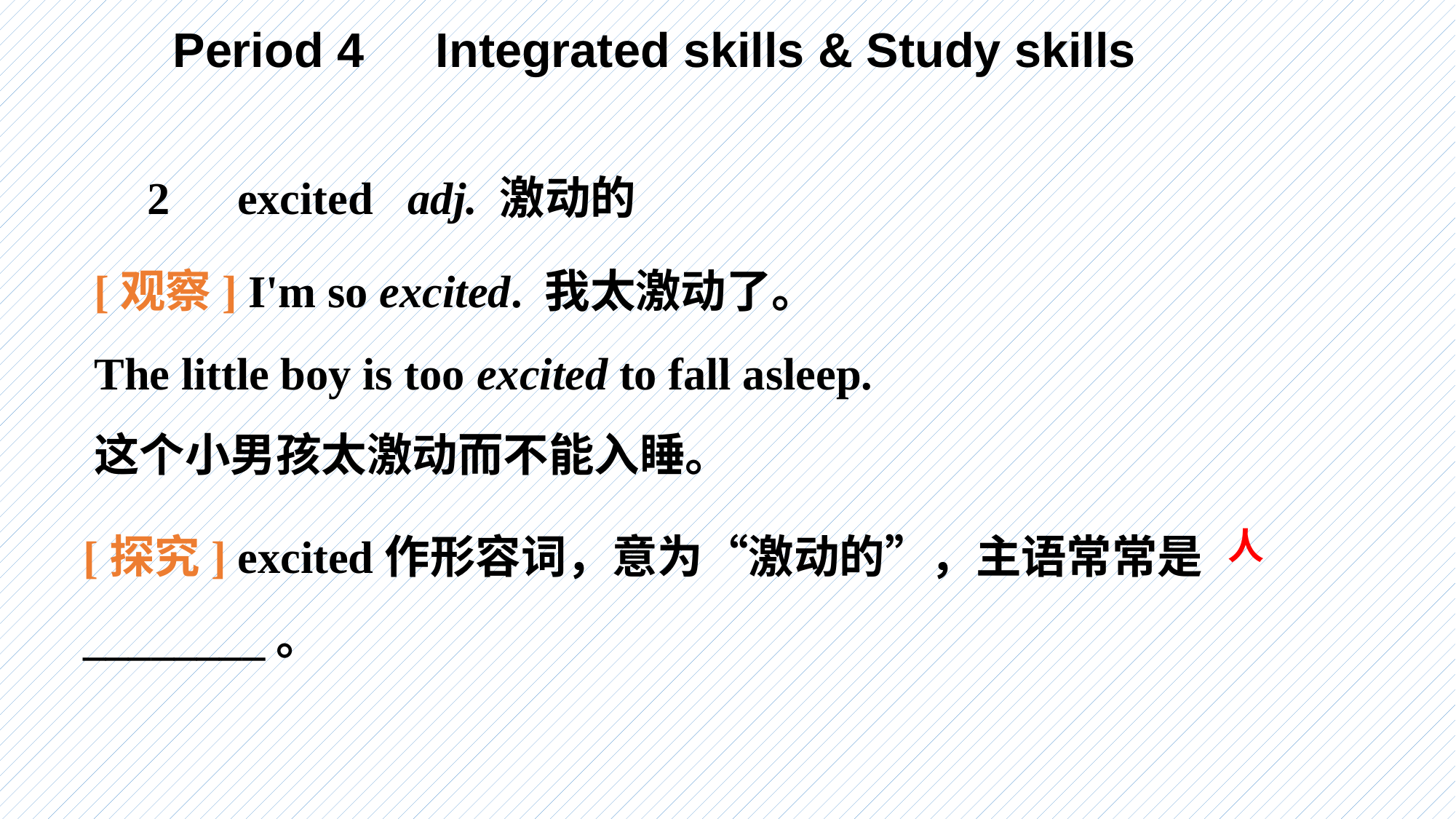

Period 4　Integrated skills & Study skills
　 2　excited   adj. 激动的
[观察] I'm so excited. 我太激动了。
The little boy is too excited to fall asleep.
这个小男孩太激动而不能入睡。
[探究] excited作形容词，意为“激动的”，主语常常是________。
人